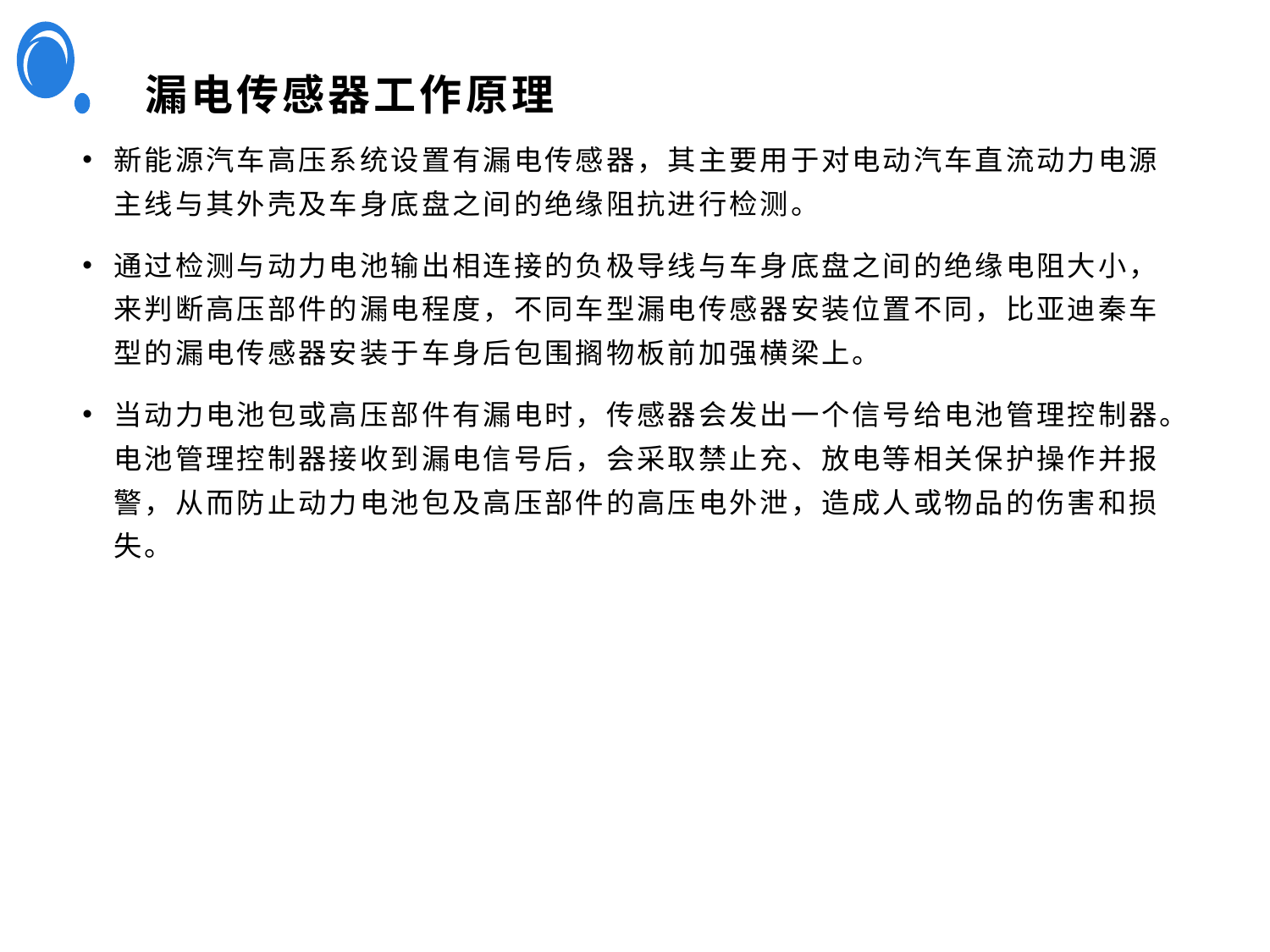

# 漏电传感器工作原理
新能源汽车高压系统设置有漏电传感器，其主要用于对电动汽车直流动力电源主线与其外壳及车身底盘之间的绝缘阻抗进行检测。
通过检测与动力电池输出相连接的负极导线与车身底盘之间的绝缘电阻大小，来判断高压部件的漏电程度，不同车型漏电传感器安装位置不同，比亚迪秦车型的漏电传感器安装于车身后包围搁物板前加强横梁上。
当动力电池包或高压部件有漏电时，传感器会发出一个信号给电池管理控制器。电池管理控制器接收到漏电信号后，会采取禁止充、放电等相关保护操作并报警，从而防止动力电池包及高压部件的高压电外泄，造成人或物品的伤害和损失。